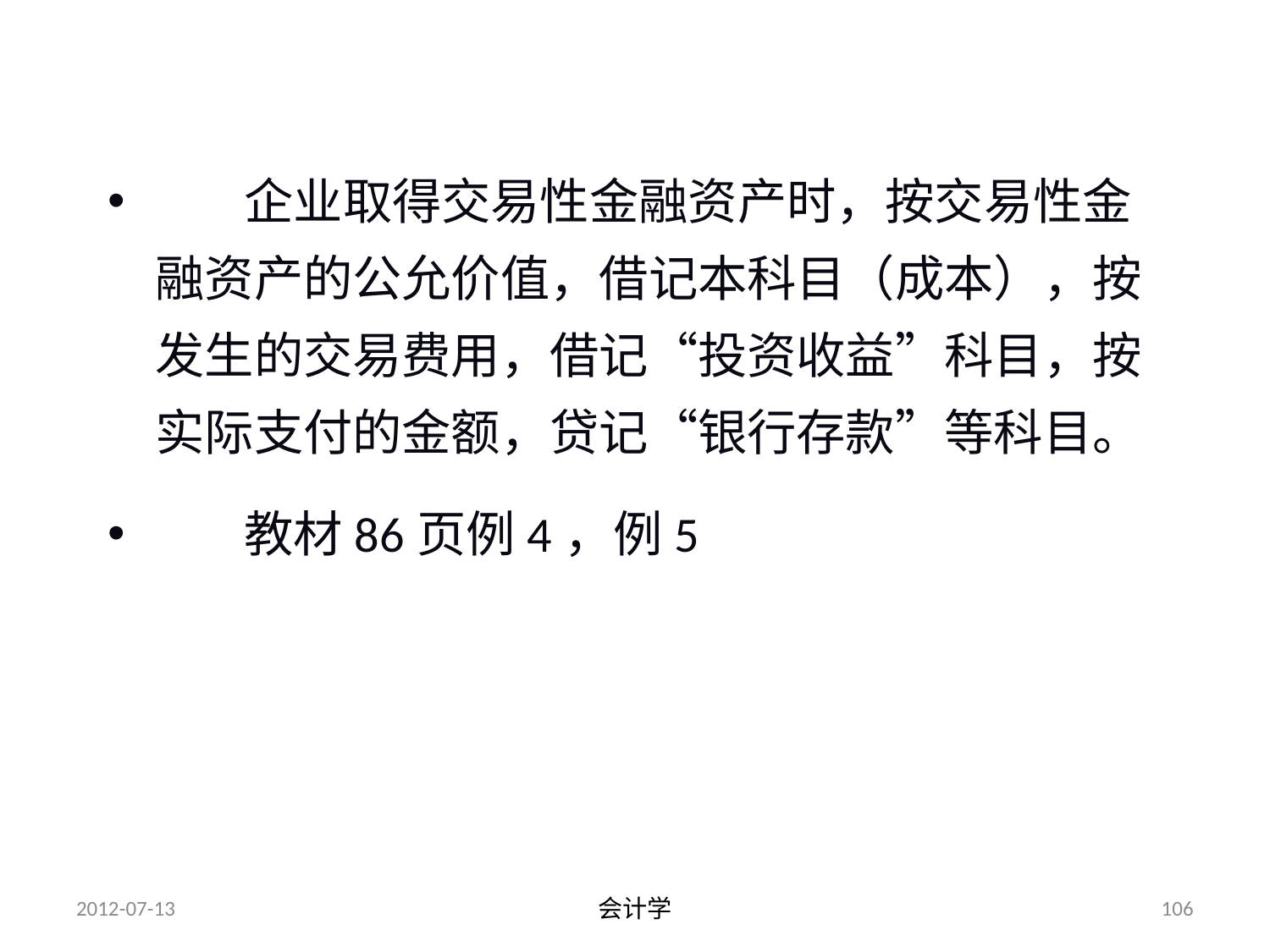

# （一）企业取得交易性金融资产的核算
       企业取得交易性金融资产时，按交易性金融资产的公允价值，借记本科目（成本），按发生的交易费用，借记“投资收益”科目，按实际支付的金额，贷记“银行存款”等科目。
       教材86页例4，例5
2012-07-13
会计学
106